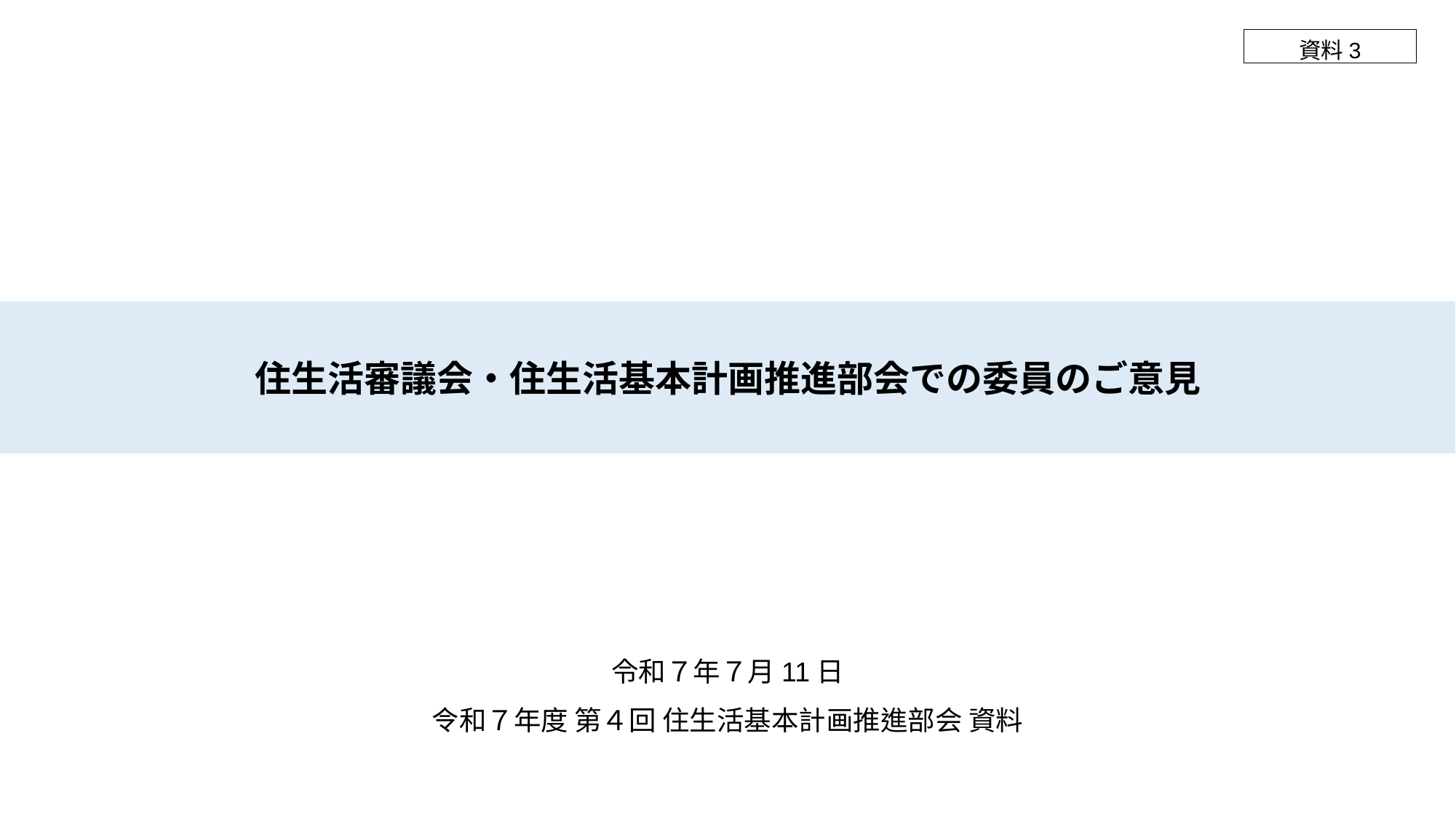

資料3
住生活審議会・住生活基本計画推進部会での委員のご意見
令和７年７月11日
令和７年度 第４回 住生活基本計画推進部会 資料